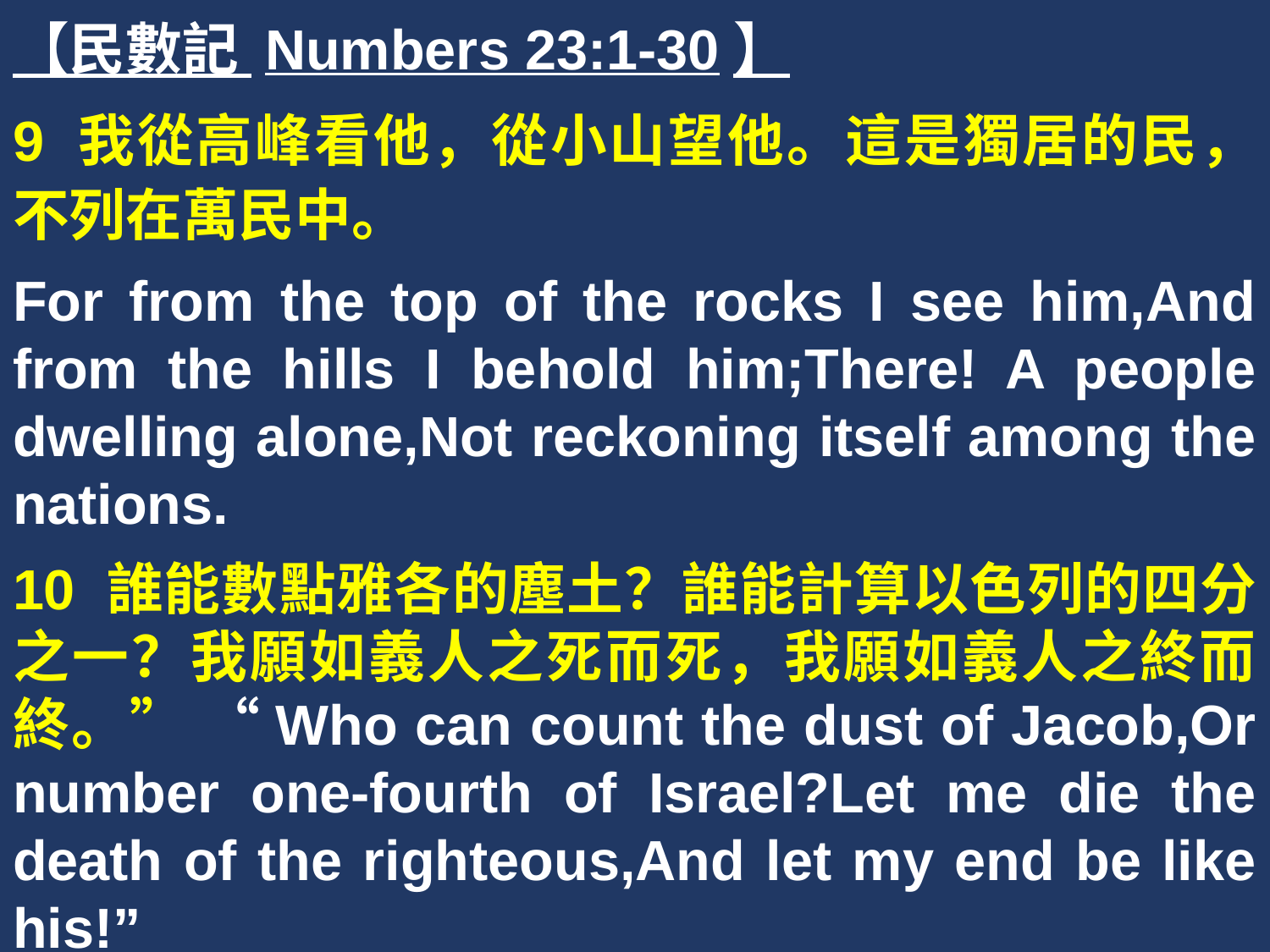

【民數記 Numbers 23:1-30】
9 我從高峰看他，從小山望他。這是獨居的民，不列在萬民中。
For from the top of the rocks I see him,And from the hills I behold him;There! A people dwelling alone,Not reckoning itself among the nations.
10 誰能數點雅各的塵土？誰能計算以色列的四分之一？我願如義人之死而死，我願如義人之終而終。” “Who can count the dust of Jacob,Or number one-fourth of Israel?Let me die the death of the righteous,And let my end be like his!”